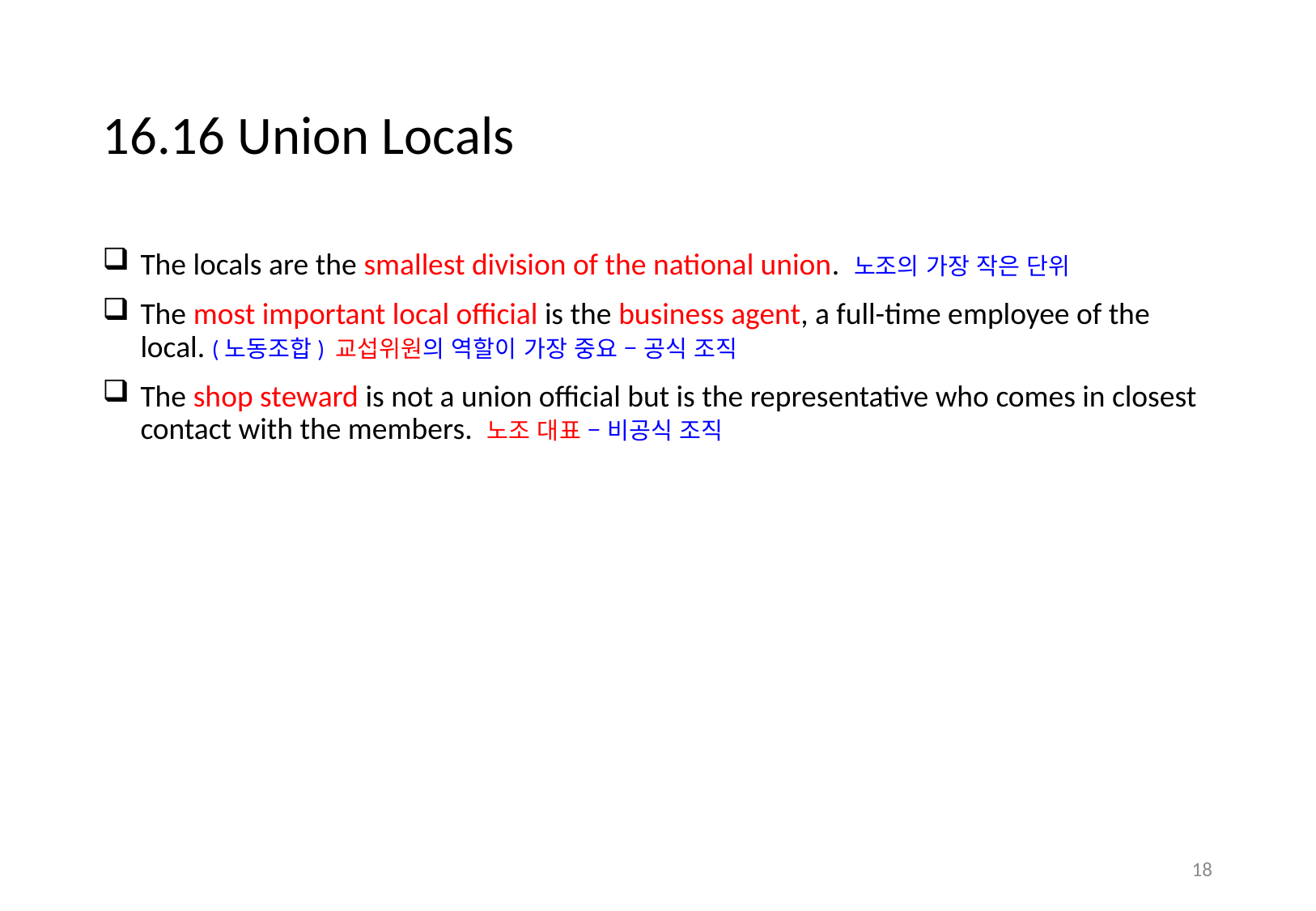

# 16.16 Union Locals
The locals are the smallest division of the national union. 노조의 가장 작은 단위
The most important local official is the business agent, a full-time employee of the local. (노동조합) 교섭위원의 역할이 가장 중요 – 공식 조직
The shop steward is not a union official but is the representative who comes in closest contact with the members. 노조 대표 – 비공식 조직

18